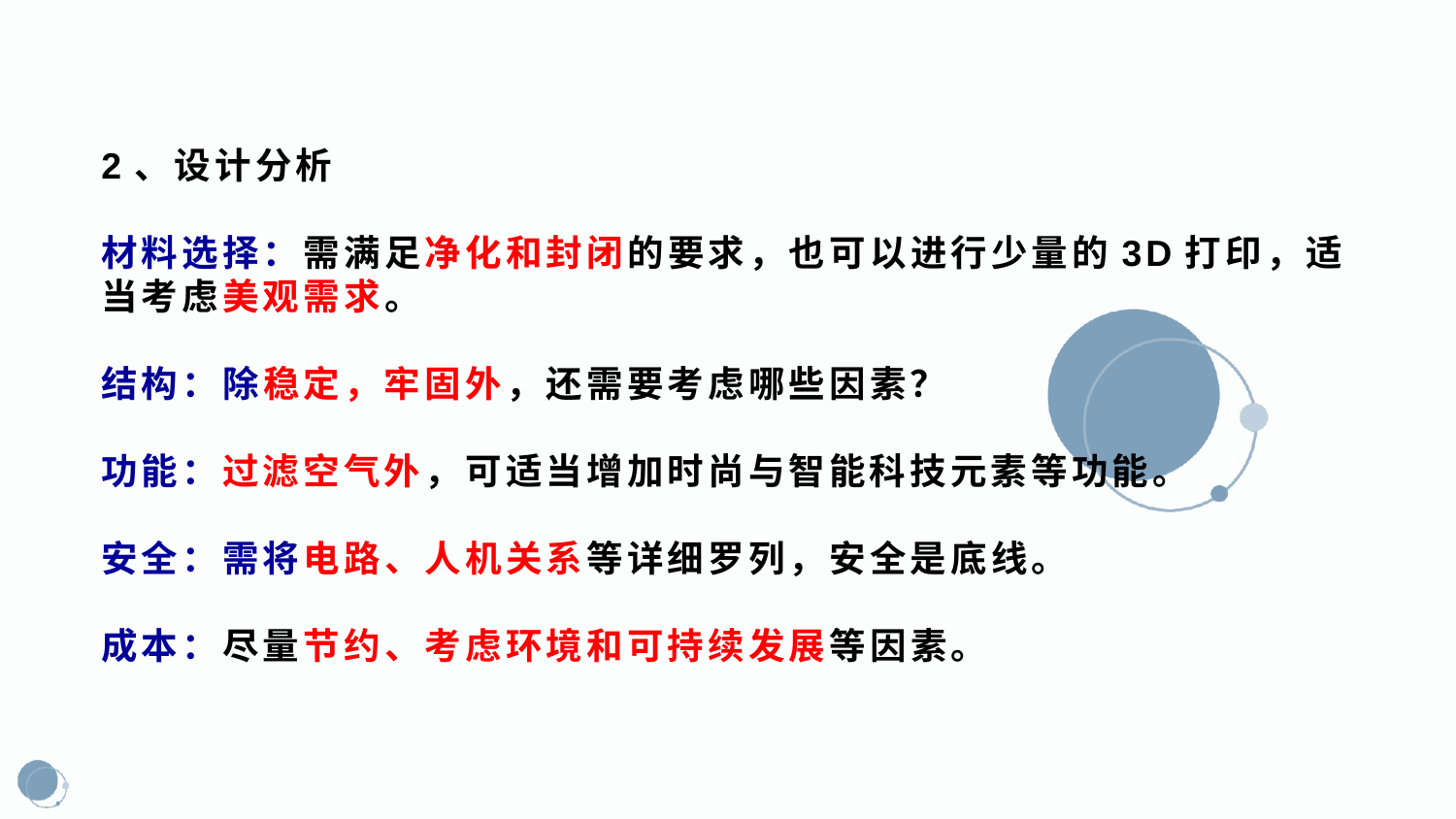

# 2、设计分析 材料选择：需满足净化和封闭的要求，也可以进行少量的3D打印，适当考虑美观需求。 结构：除稳定，牢固外，还需要考虑哪些因素？ 功能：过滤空气外，可适当增加时尚与智能科技元素等功能。 安全：需将电路、人机关系等详细罗列，安全是底线。 成本：尽量节约、考虑环境和可持续发展等因素。